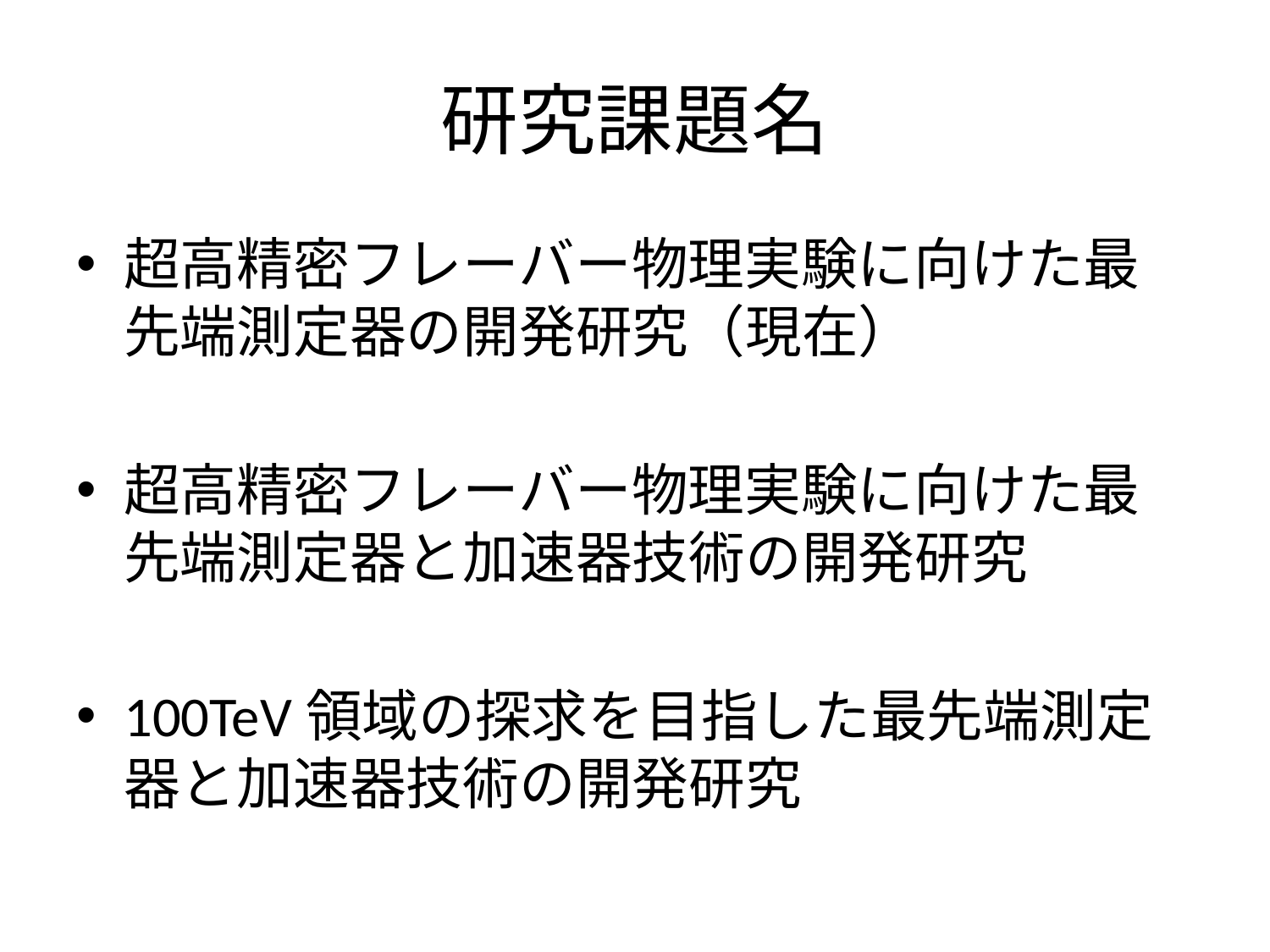

# 研究課題名
超高精密フレーバー物理実験に向けた最先端測定器の開発研究（現在）

超高精密フレーバー物理実験に向けた最先端測定器と加速器技術の開発研究

100TeV領域の探求を目指した最先端測定器と加速器技術の開発研究